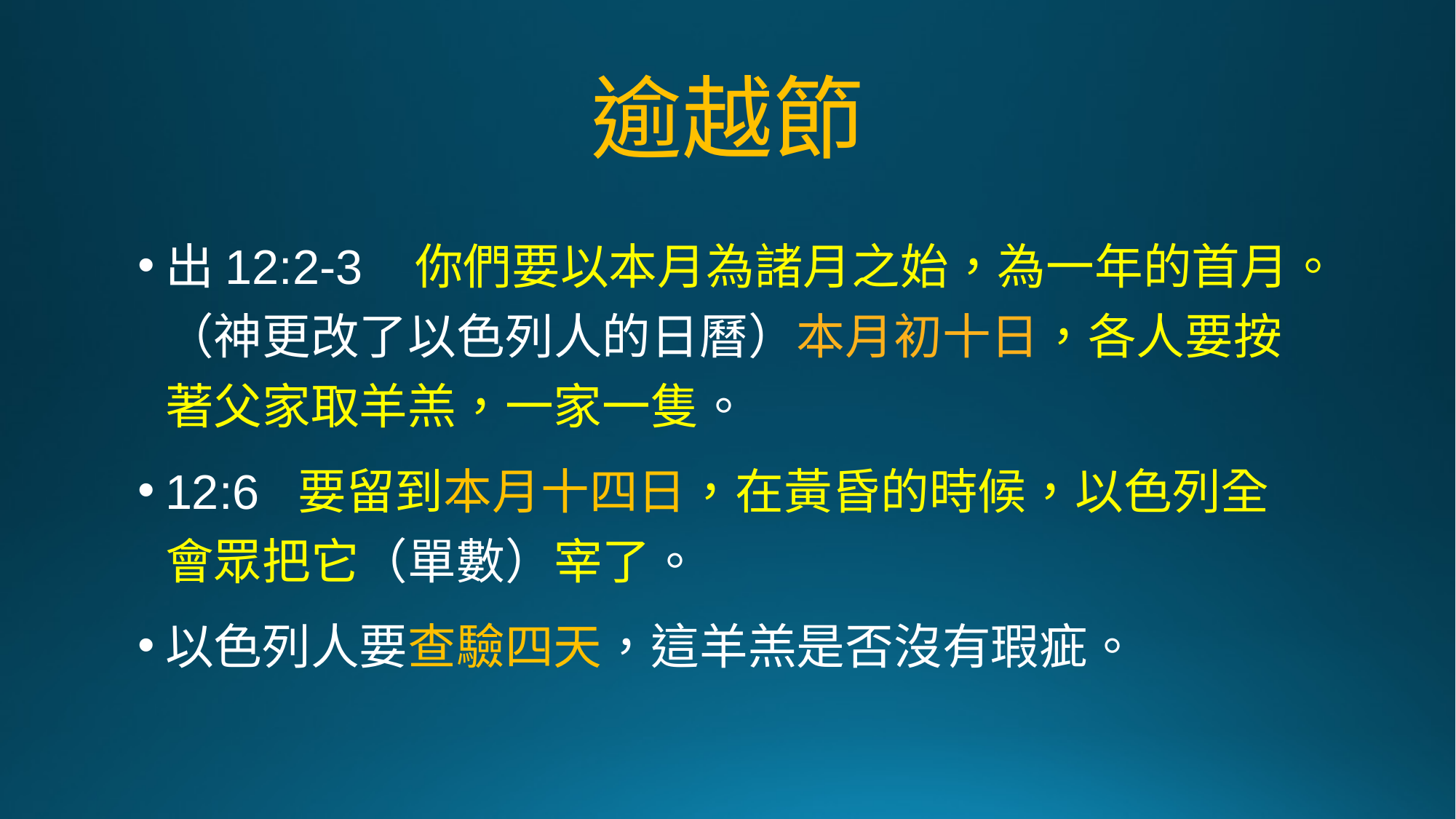

# 逾越節
出12:2-3   你們要以本月為諸月之始，為一年的首月。（神更改了以色列人的日曆）本月初十日，各人要按著父家取羊羔，一家一隻。
12:6  要留到本月十四日，在黃昏的時候，以色列全會眾把它（單數）宰了。
以色列人要查驗四天，這羊羔是否沒有瑕疵。